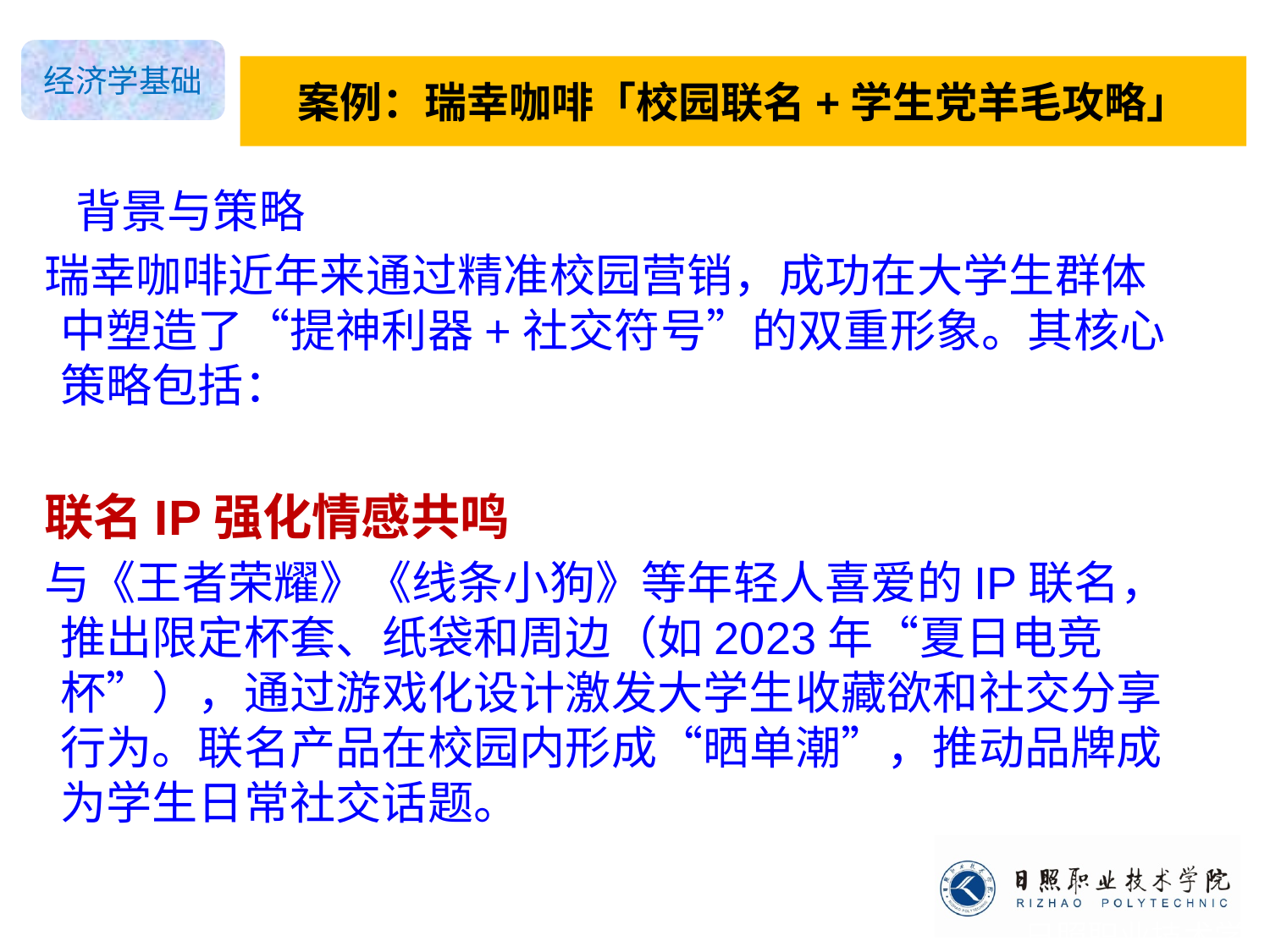

# 案例：瑞幸咖啡「校园联名+学生党羊毛攻略」
     背景与策略
  瑞幸咖啡近年来通过精准校园营销，成功在大学生群体中塑造了“提神利器+社交符号”的双重形象。其核心策略包括：

  联名IP强化情感共鸣
  与《王者荣耀》《线条小狗》等年轻人喜爱的IP联名，推出限定杯套、纸袋和周边（如2023年“夏日电竞杯”），通过游戏化设计激发大学生收藏欲和社交分享行为。联名产品在校园内形成“晒单潮”，推动品牌成为学生日常社交话题。

日照职业技术学院